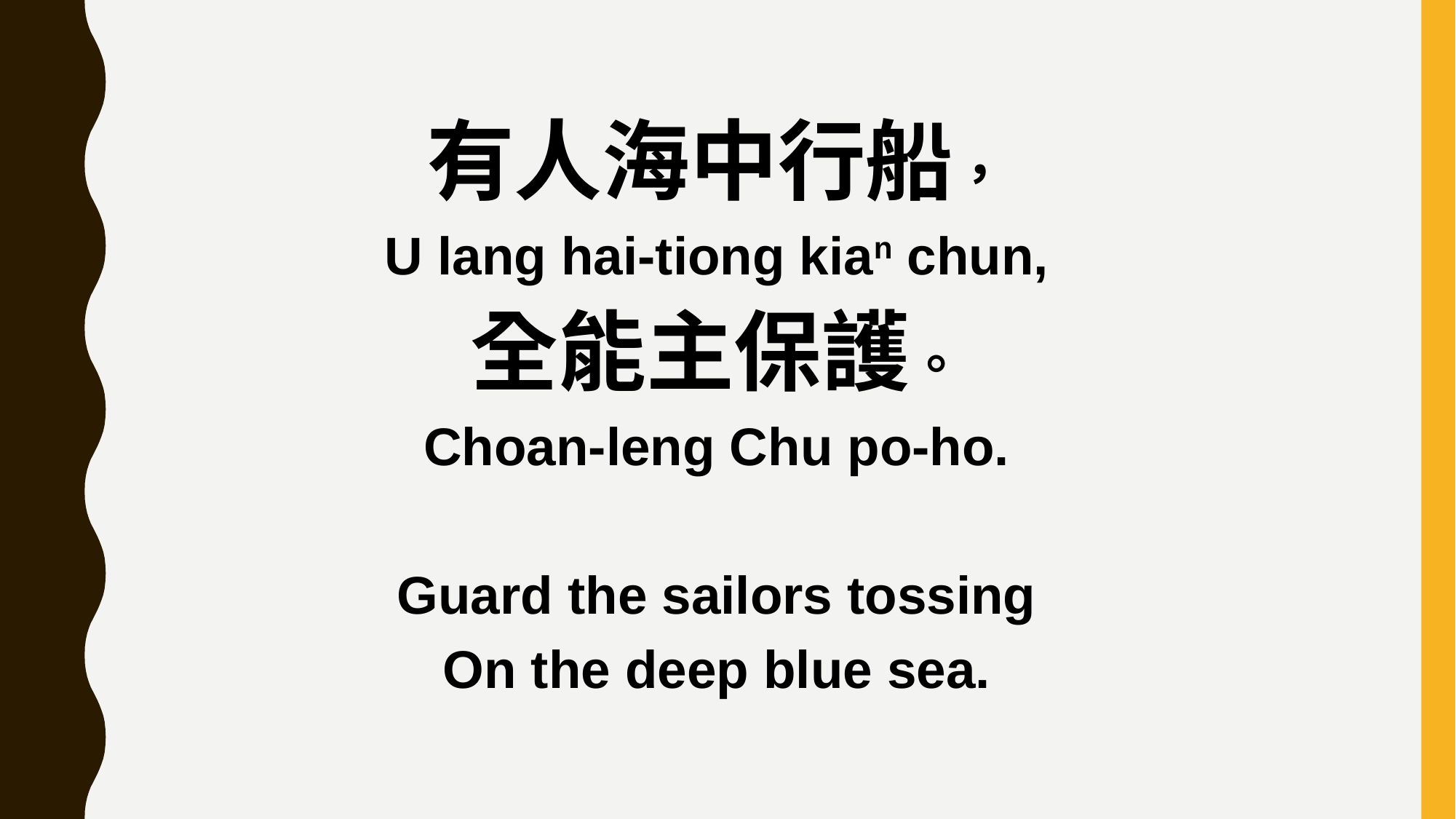

有人海中行船，
U lang hai-tiong kian chun,
全能主保護。
Choan-leng Chu po-ho.

Guard the sailors tossing
On the deep blue sea.